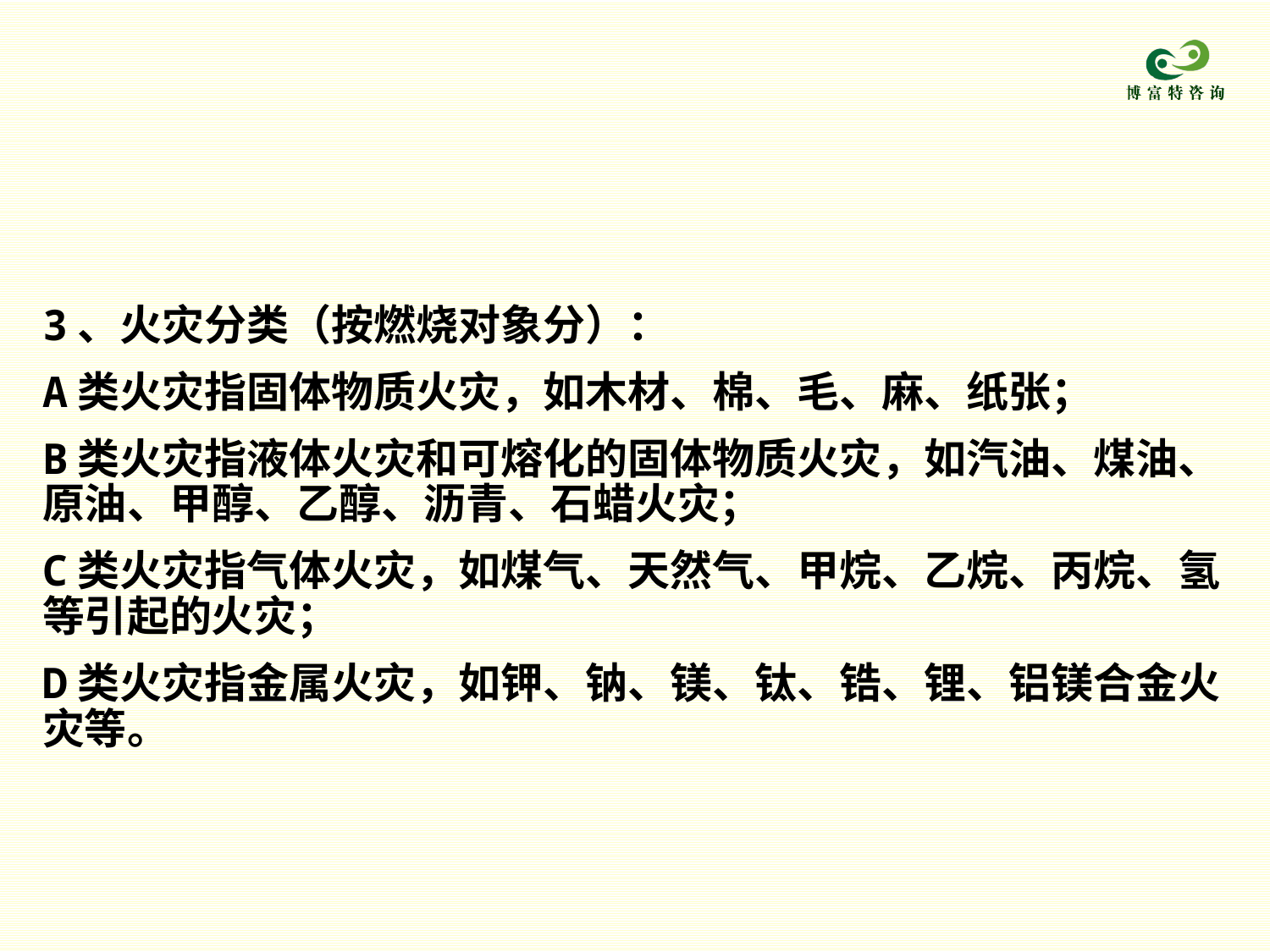

3、火灾分类（按燃烧对象分）：
A类火灾指固体物质火灾，如木材、棉、毛、麻、纸张；
B类火灾指液体火灾和可熔化的固体物质火灾，如汽油、煤油、原油、甲醇、乙醇、沥青、石蜡火灾；
C类火灾指气体火灾，如煤气、天然气、甲烷、乙烷、丙烷、氢等引起的火灾；
D类火灾指金属火灾，如钾、钠、镁、钛、锆、锂、铝镁合金火灾等。